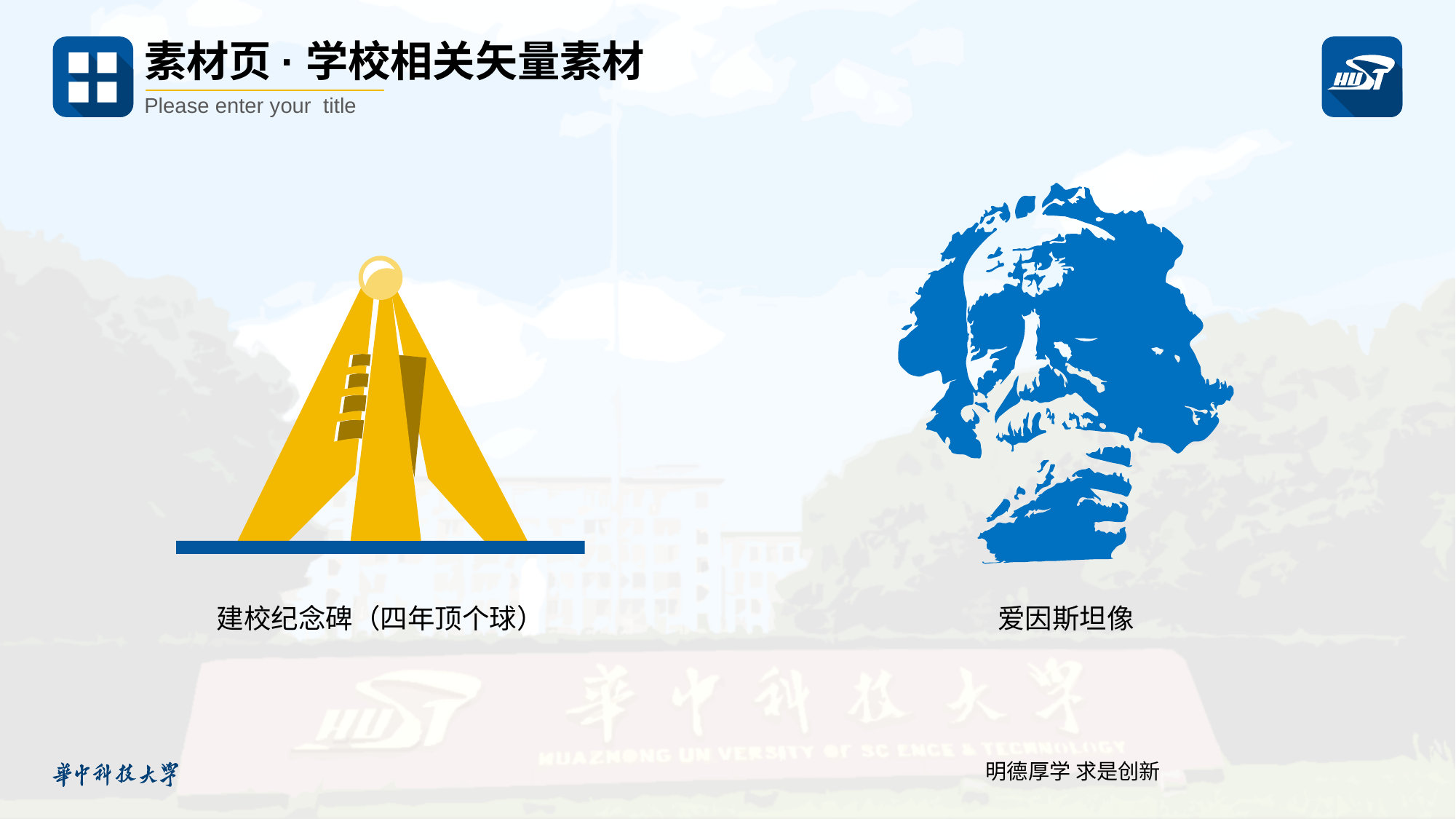

素材页·学校相关矢量素材

Please enter your  title

建校纪念碑（四年顶个球）
爱因斯坦像